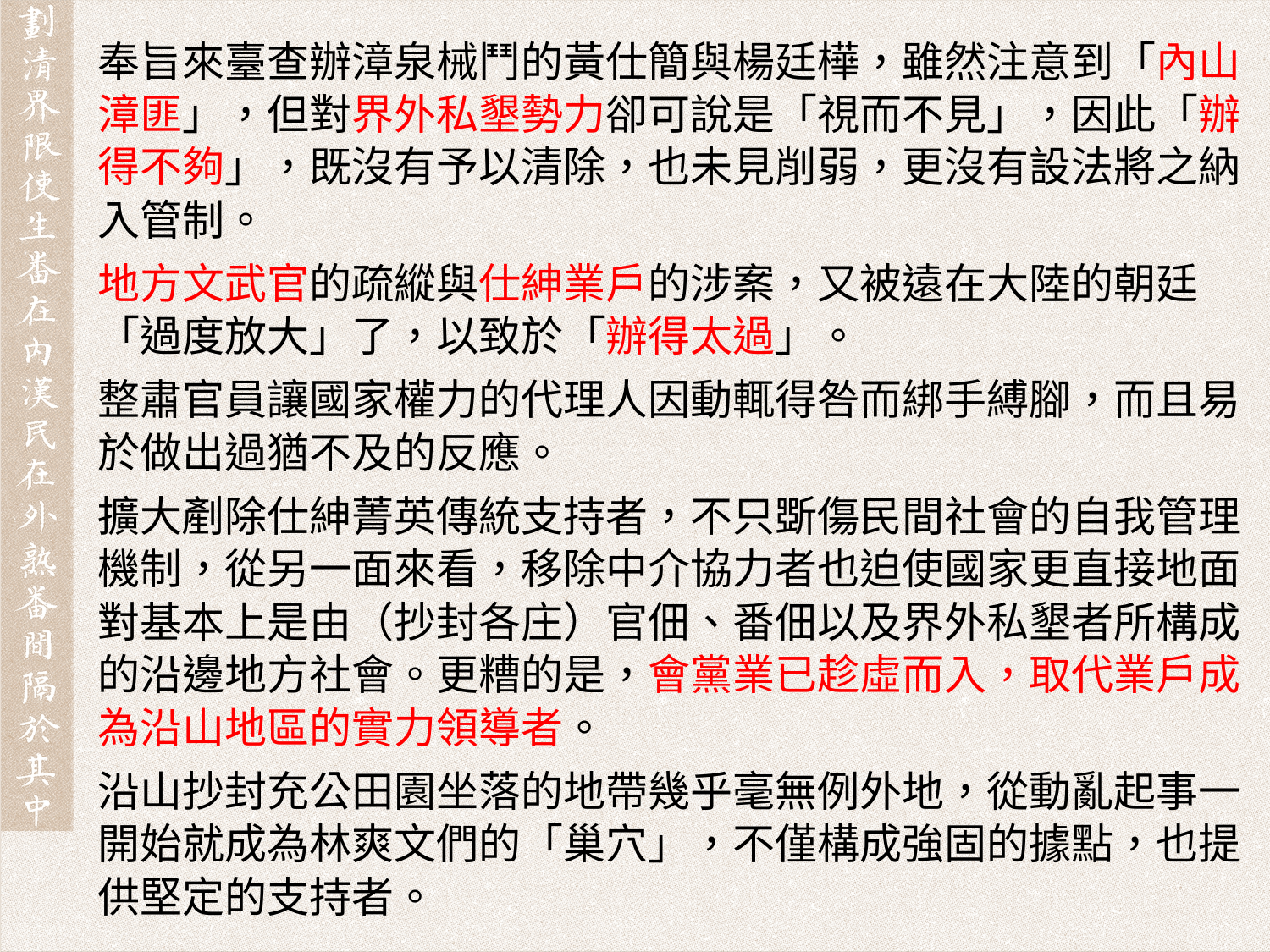

奉旨來臺查辦漳泉械鬥的黃仕簡與楊廷樺，雖然注意到「內山漳匪」，但對界外私墾勢力卻可說是「視而不見」，因此「辦得不夠」，既沒有予以清除，也未見削弱，更沒有設法將之納入管制。
地方文武官的疏縱與仕紳業戶的涉案，又被遠在大陸的朝廷「過度放大」了，以致於「辦得太過」。
整肅官員讓國家權力的代理人因動輒得咎而綁手縛腳，而且易於做出過猶不及的反應。
擴大剷除仕紳菁英傳統支持者，不只斲傷民間社會的自我管理機制，從另一面來看，移除中介協力者也迫使國家更直接地面對基本上是由（抄封各庄）官佃、番佃以及界外私墾者所構成的沿邊地方社會。更糟的是，會黨業已趁虛而入，取代業戶成為沿山地區的實力領導者。
沿山抄封充公田園坐落的地帶幾乎毫無例外地，從動亂起事一開始就成為林爽文們的「巢穴」，不僅構成強固的據點，也提供堅定的支持者。